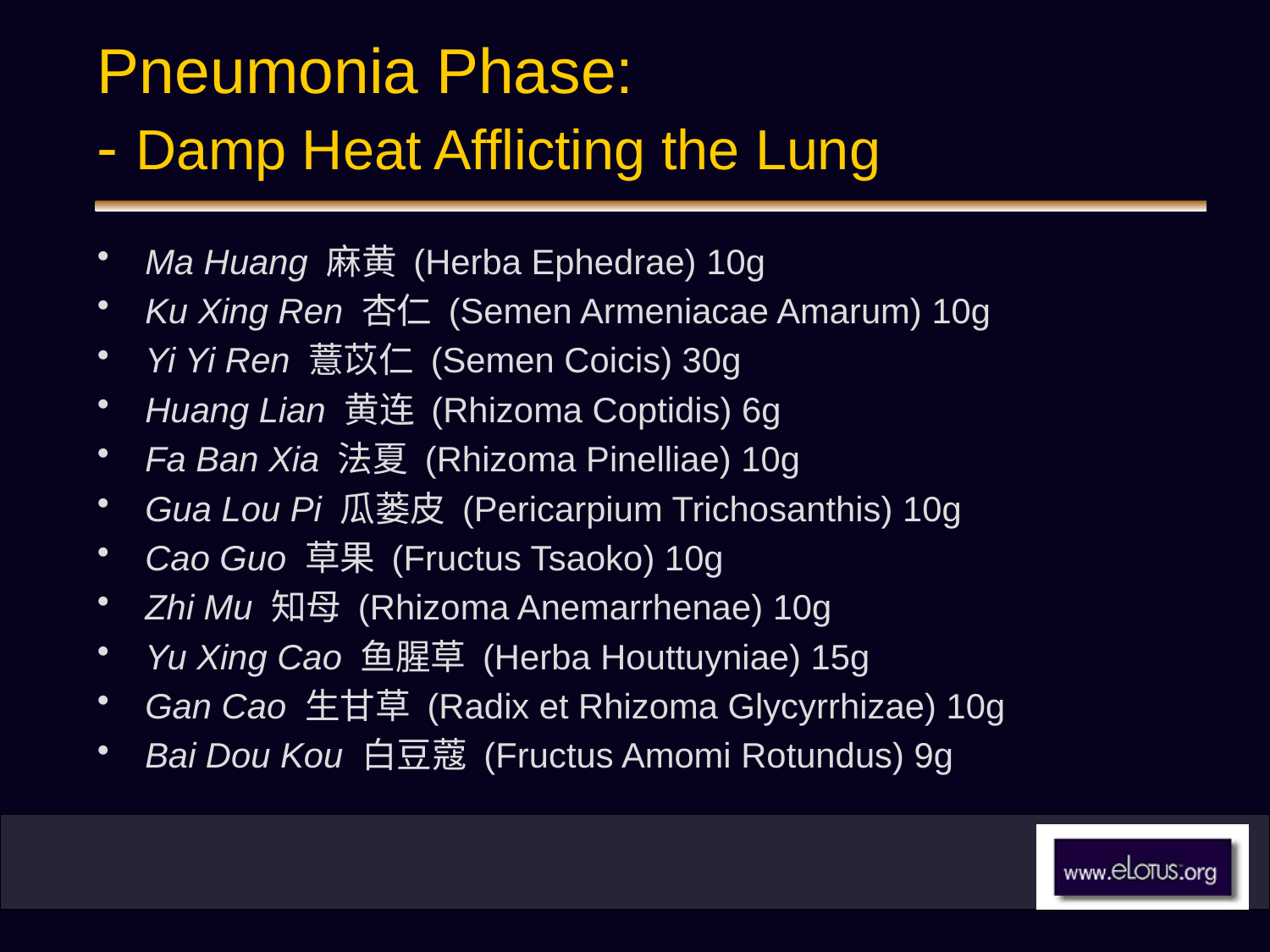

# Pneumonia Phase: - Damp Heat Afflicting the Lung
Ma Huang 麻黄 (Herba Ephedrae) 10g
Ku Xing Ren 杏仁 (Semen Armeniacae Amarum) 10g
Yi Yi Ren 薏苡仁 (Semen Coicis) 30g
Huang Lian 黄连 (Rhizoma Coptidis) 6g
Fa Ban Xia 法夏 (Rhizoma Pinelliae) 10g
Gua Lou Pi 瓜蒌皮 (Pericarpium Trichosanthis) 10g
Cao Guo 草果 (Fructus Tsaoko) 10g
Zhi Mu 知母 (Rhizoma Anemarrhenae) 10g
Yu Xing Cao 鱼腥草 (Herba Houttuyniae) 15g
Gan Cao 生甘草 (Radix et Rhizoma Glycyrrhizae) 10g
Bai Dou Kou 白豆蔻 (Fructus Amomi Rotundus) 9g